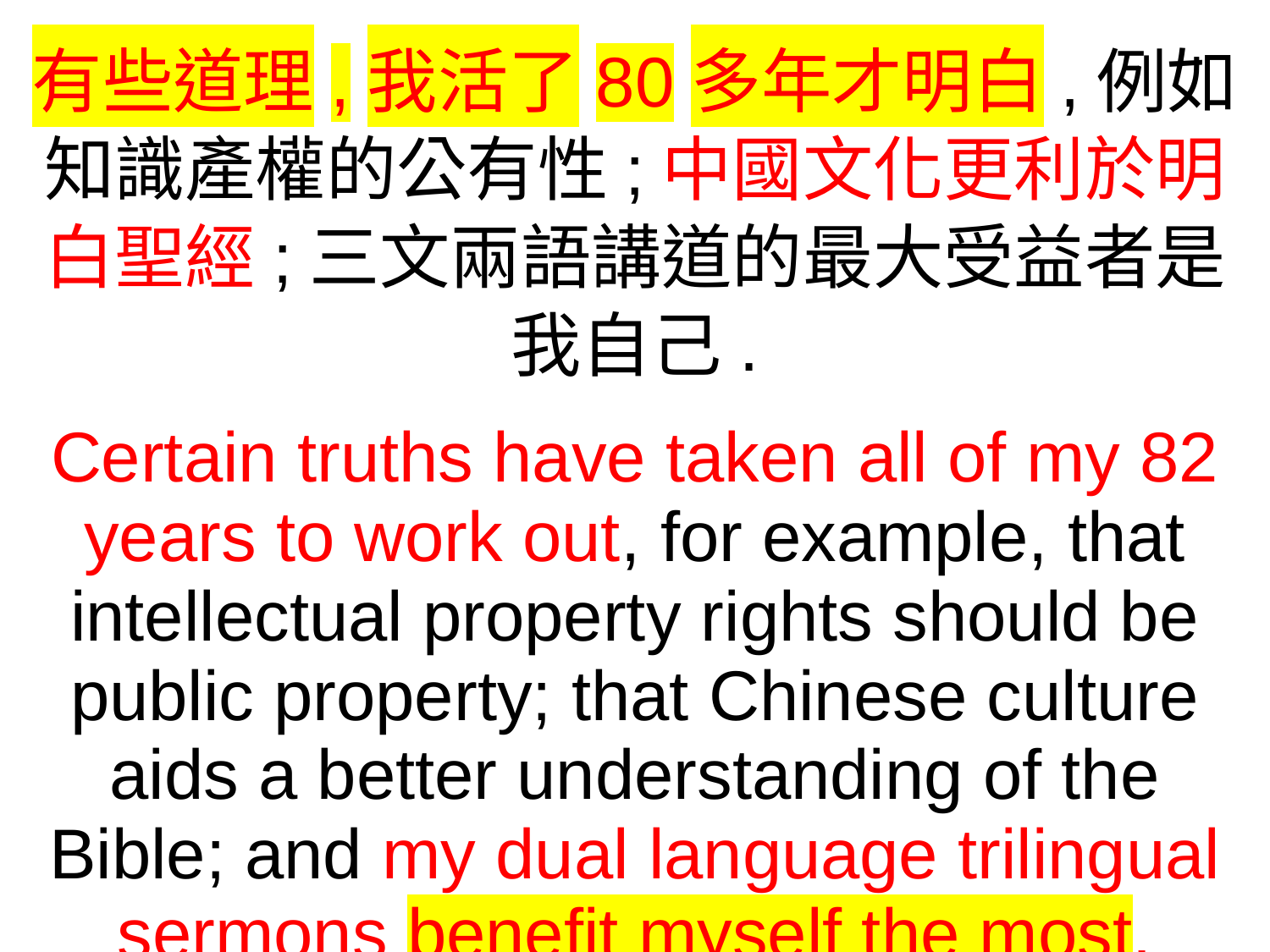

有些道理,我活了80多年才明白,例如知識產權的公有性;中國文化更利於明白聖經;三文兩語講道的最大受益者是我自己.
Certain truths have taken all of my 82 years to work out, for example, that intellectual property rights should be public property; that Chinese culture aids a better understanding of the Bible; and my dual language trilingual sermons benefit myself the most.